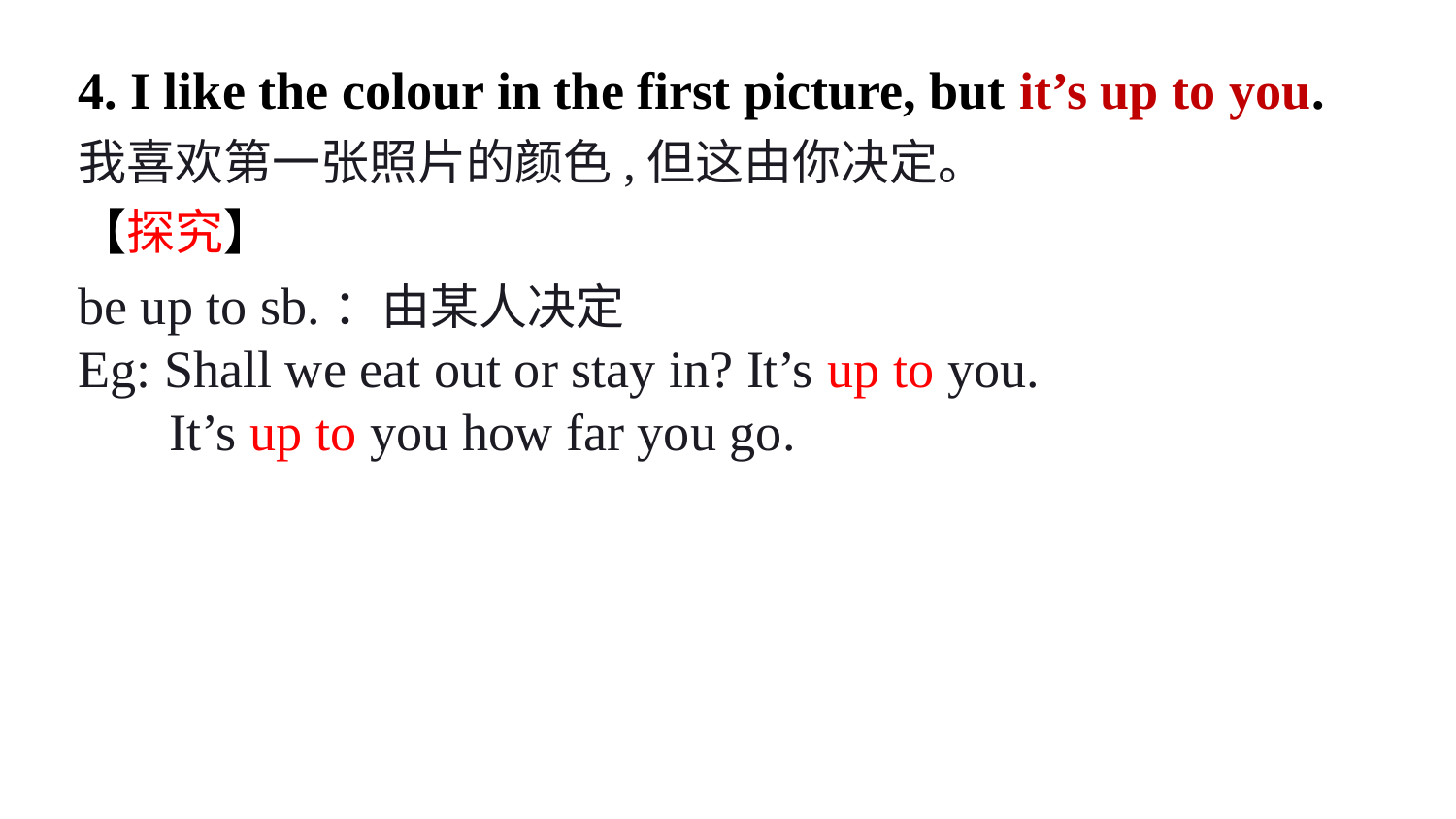

4. I like the colour in the first picture, but it’s up to you.
我喜欢第一张照片的颜色,但这由你决定。
【探究】
be up to sb.：由某人决定
Eg: Shall we eat out or stay in? It’s up to you.
       It’s up to you how far you go.